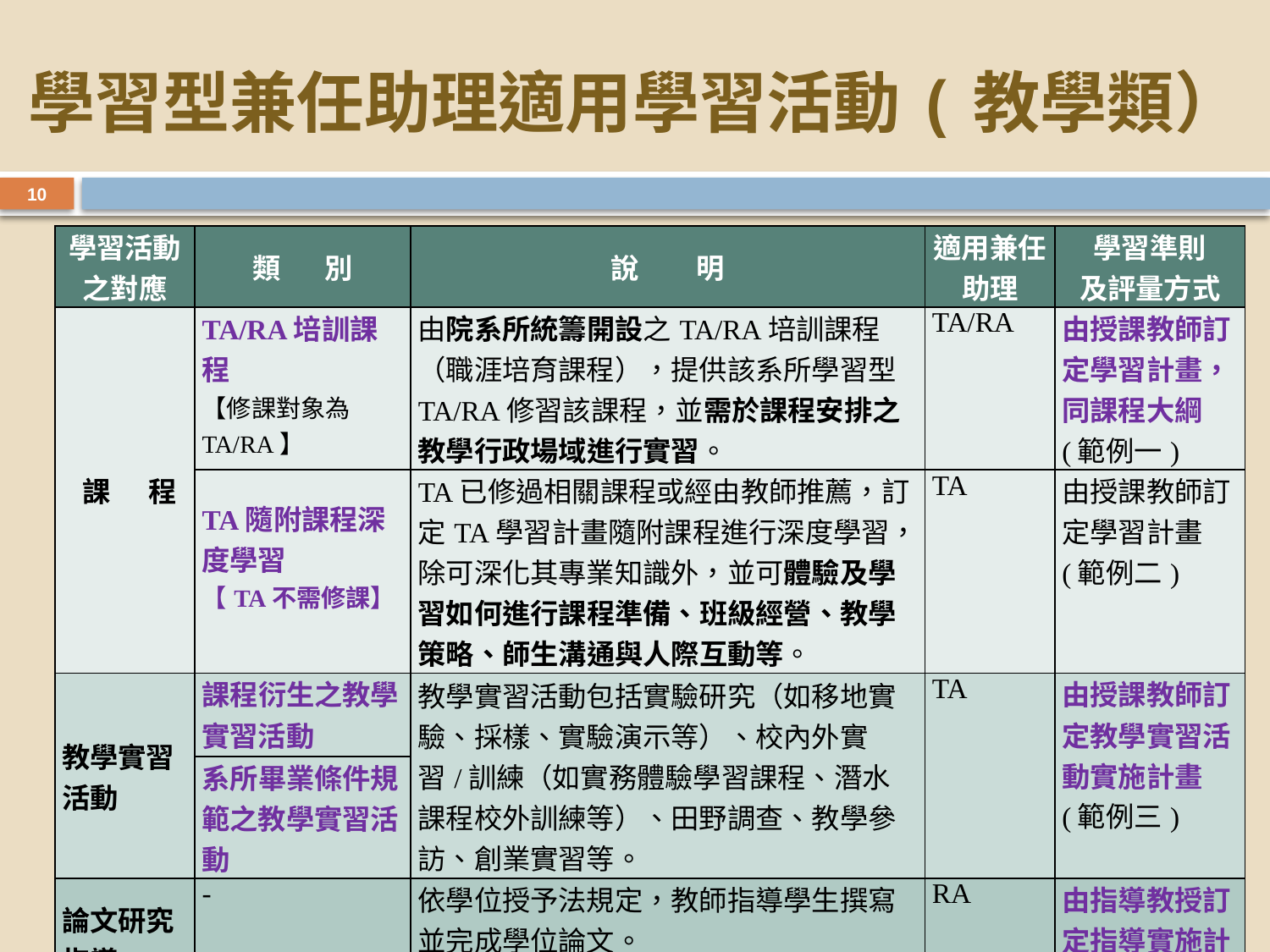

# 學習型兼任助理適用學習活動(教學類）
10
| 學習活動之對應 | 類 別 | 說 明 | 適用兼任助理 | 學習準則 及評量方式 |
| --- | --- | --- | --- | --- |
| 課 程 | TA/RA培訓課程 【修課對象為TA/RA】 | 由院系所統籌開設之TA/RA培訓課程（職涯培育課程），提供該系所學習型TA/RA修習該課程，並需於課程安排之教學行政場域進行實習。 | TA/RA | 由授課教師訂定學習計畫，同課程大綱(範例一) |
|  | TA隨附課程深度學習 【TA不需修課】 | TA已修過相關課程或經由教師推薦，訂定TA學習計畫隨附課程進行深度學習，除可深化其專業知識外，並可體驗及學習如何進行課程準備、班級經營、教學策略、師生溝通與人際互動等。 | TA | 由授課教師訂定學習計畫(範例二) |
| 教學實習活動 | 課程衍生之教學實習活動 | 教學實習活動包括實驗研究（如移地實驗、採樣、實驗演示等）、校內外實習/訓練（如實務體驗學習課程、潛水課程校外訓練等）、田野調查、教學參訪、創業實習等。 | TA | 由授課教師訂定教學實習活動實施計畫(範例三) |
|  | 系所畢業條件規範之教學實習活動 |  |  |  |
| 論文研究指導 | - | 依學位授予法規定，教師指導學生撰寫並完成學位論文。 | RA | 由指導教授訂定指導實施計畫(範例四) |